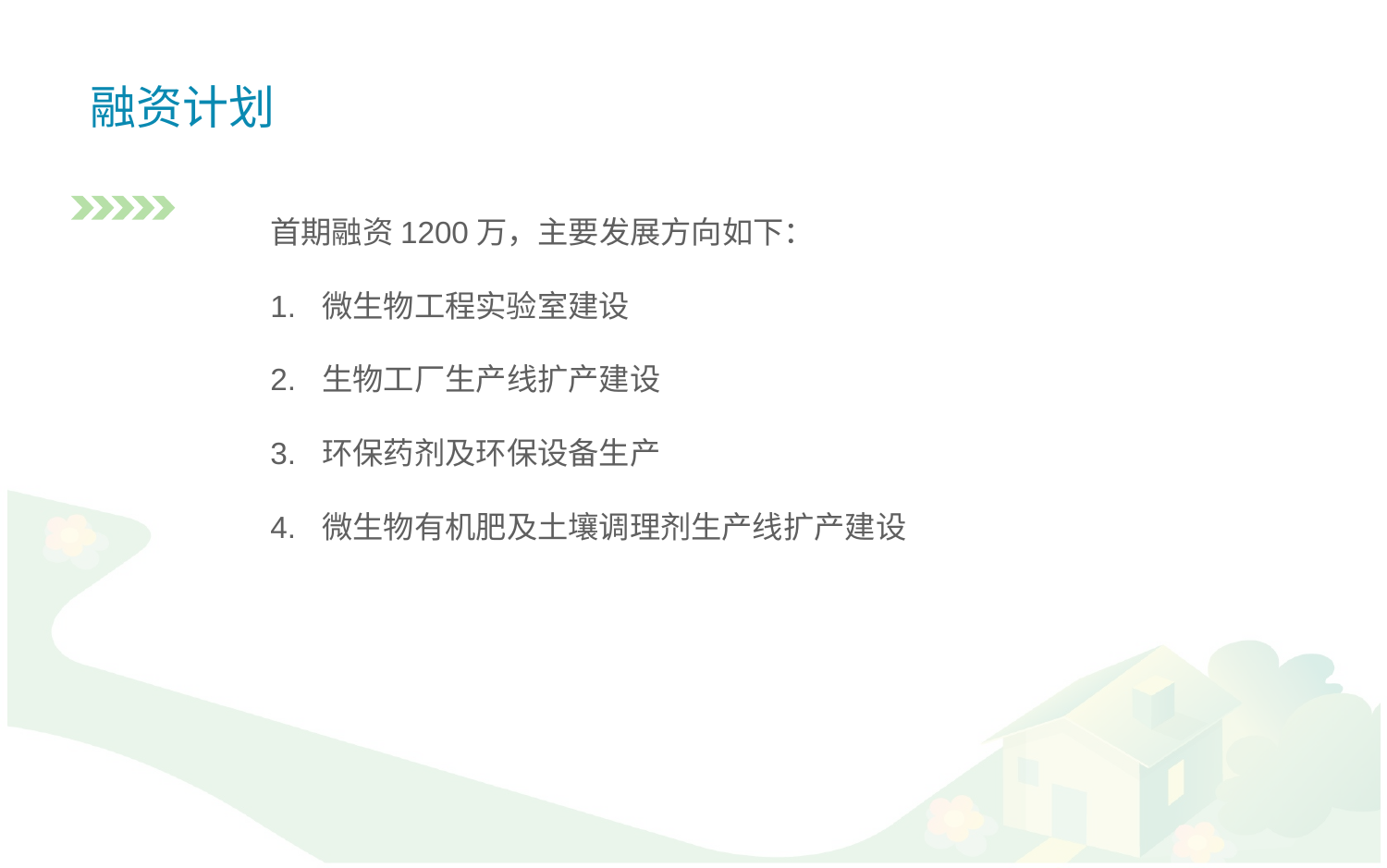

# 融资计划
首期融资1200万，主要发展方向如下：
微生物工程实验室建设
生物工厂生产线扩产建设
环保药剂及环保设备生产
微生物有机肥及土壤调理剂生产线扩产建设